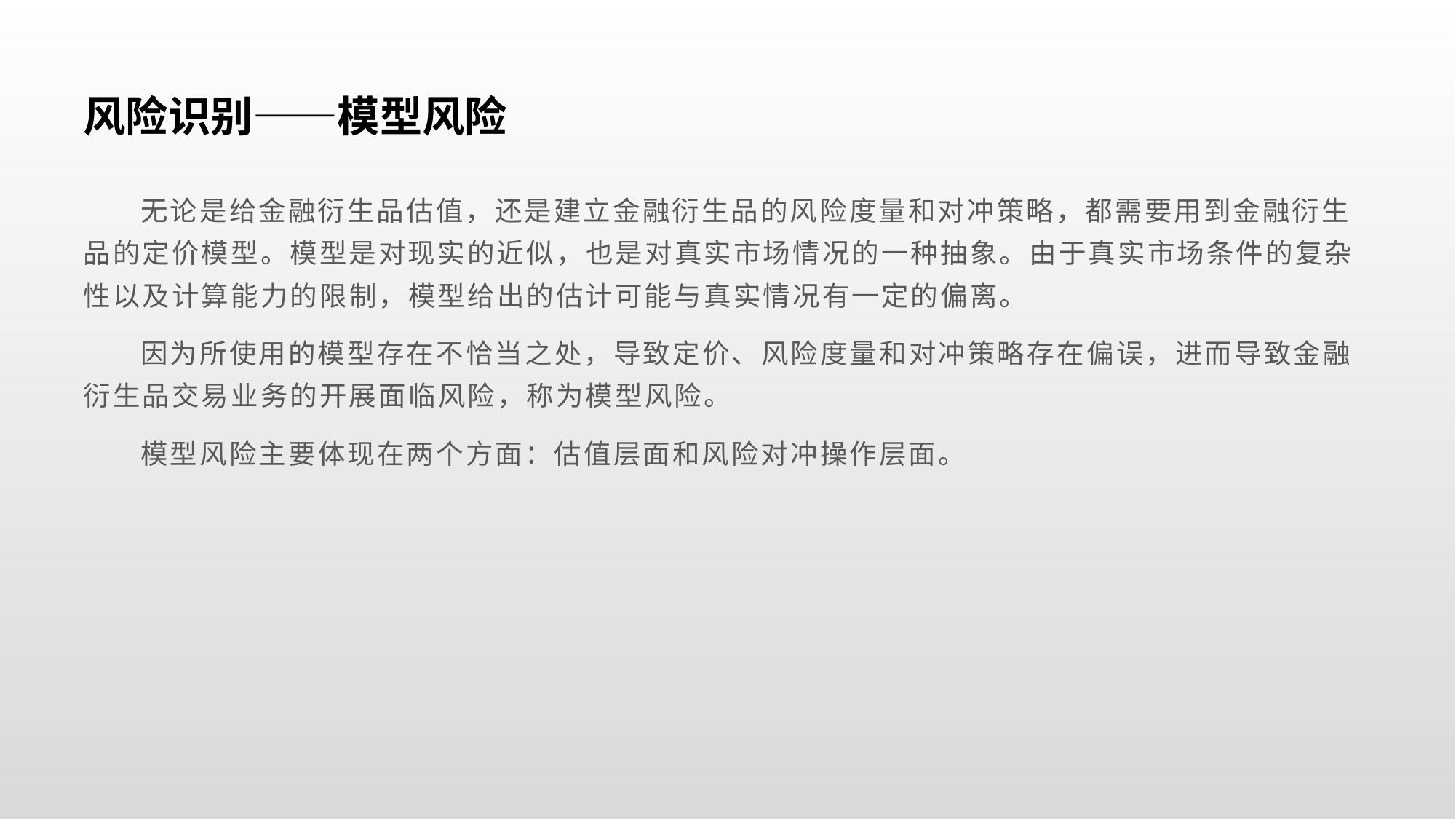

# 风险识别——模型风险
      无论是给金融衍生品估值，还是建立金融衍生品的风险度量和对冲策略，都需要用到金融衍生品的定价模型。模型是对现实的近似，也是对真实市场情况的一种抽象。由于真实市场条件的复杂性以及计算能力的限制，模型给出的估计可能与真实情况有一定的偏离。
      因为所使用的模型存在不恰当之处，导致定价、风险度量和对冲策略存在偏误，进而导致金融衍生品交易业务的开展面临风险，称为模型风险。
      模型风险主要体现在两个方面：估值层面和风险对冲操作层面。